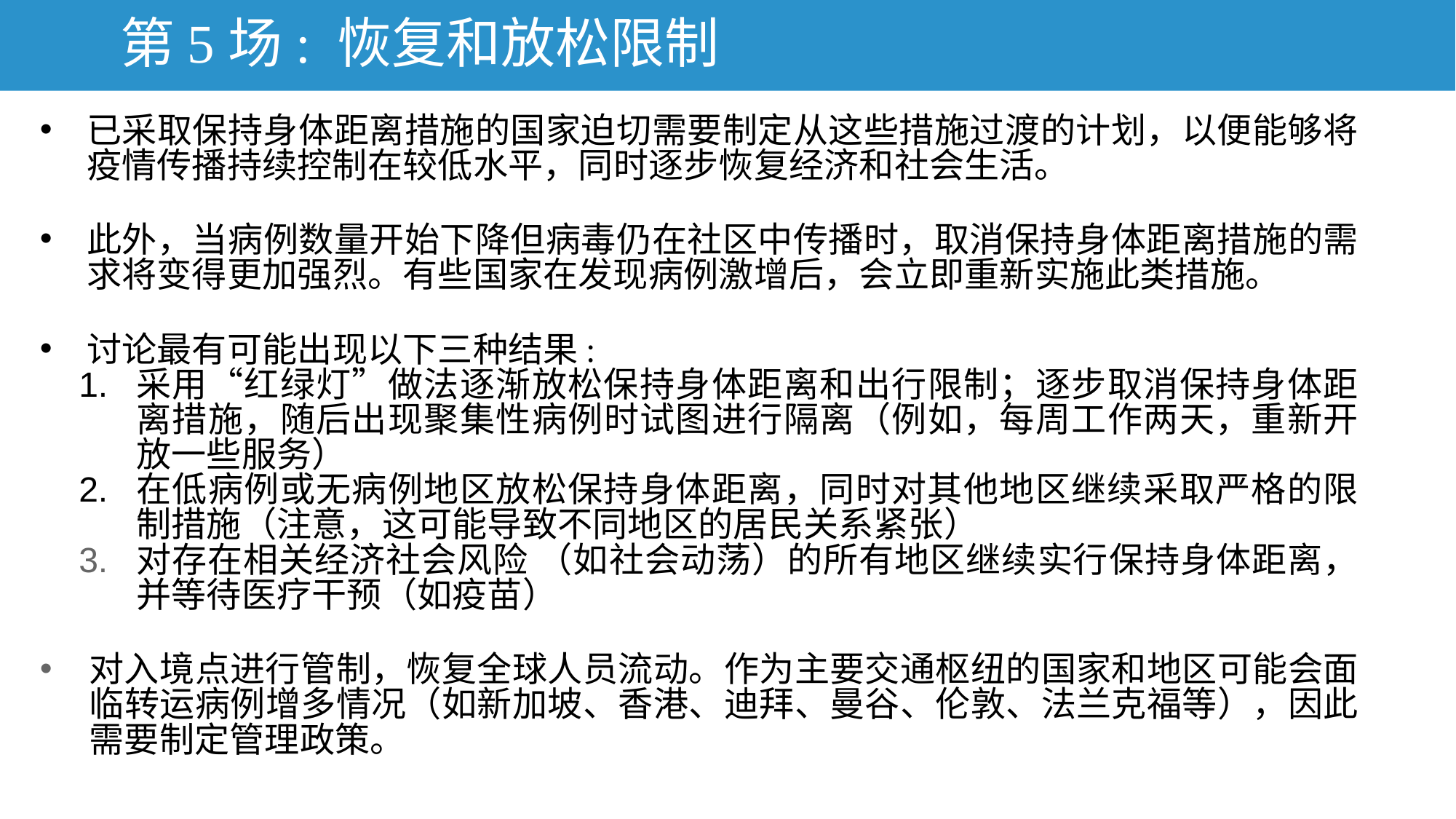

# 第5场: 恢复和放松限制
已采取保持身体距离措施的国家迫切需要制定从这些措施过渡的计划，以便能够将疫情传播持续控制在较低水平，同时逐步恢复经济和社会生活。

此外，当病例数量开始下降但病毒仍在社区中传播时，取消保持身体距离措施的需求将变得更加强烈。有些国家在发现病例激增后，会立即重新实施此类措施。

讨论最有可能出现以下三种结果:
采用“红绿灯”做法逐渐放松保持身体距离和出行限制；逐步取消保持身体距离措施，随后出现聚集性病例时试图进行隔离（例如，每周工作两天，重新开放一些服务）
在低病例或无病例地区放松保持身体距离，同时对其他地区继续采取严格的限制措施（注意，这可能导致不同地区的居民关系紧张）
对存在相关经济社会风险 （如社会动荡）的所有地区继续实行保持身体距离，并等待医疗干预（如疫苗）

对入境点进行管制，恢复全球人员流动。作为主要交通枢纽的国家和地区可能会面临转运病例增多情况（如新加坡、香港、迪拜、曼谷、伦敦、法兰克福等），因此需要制定管理政策。